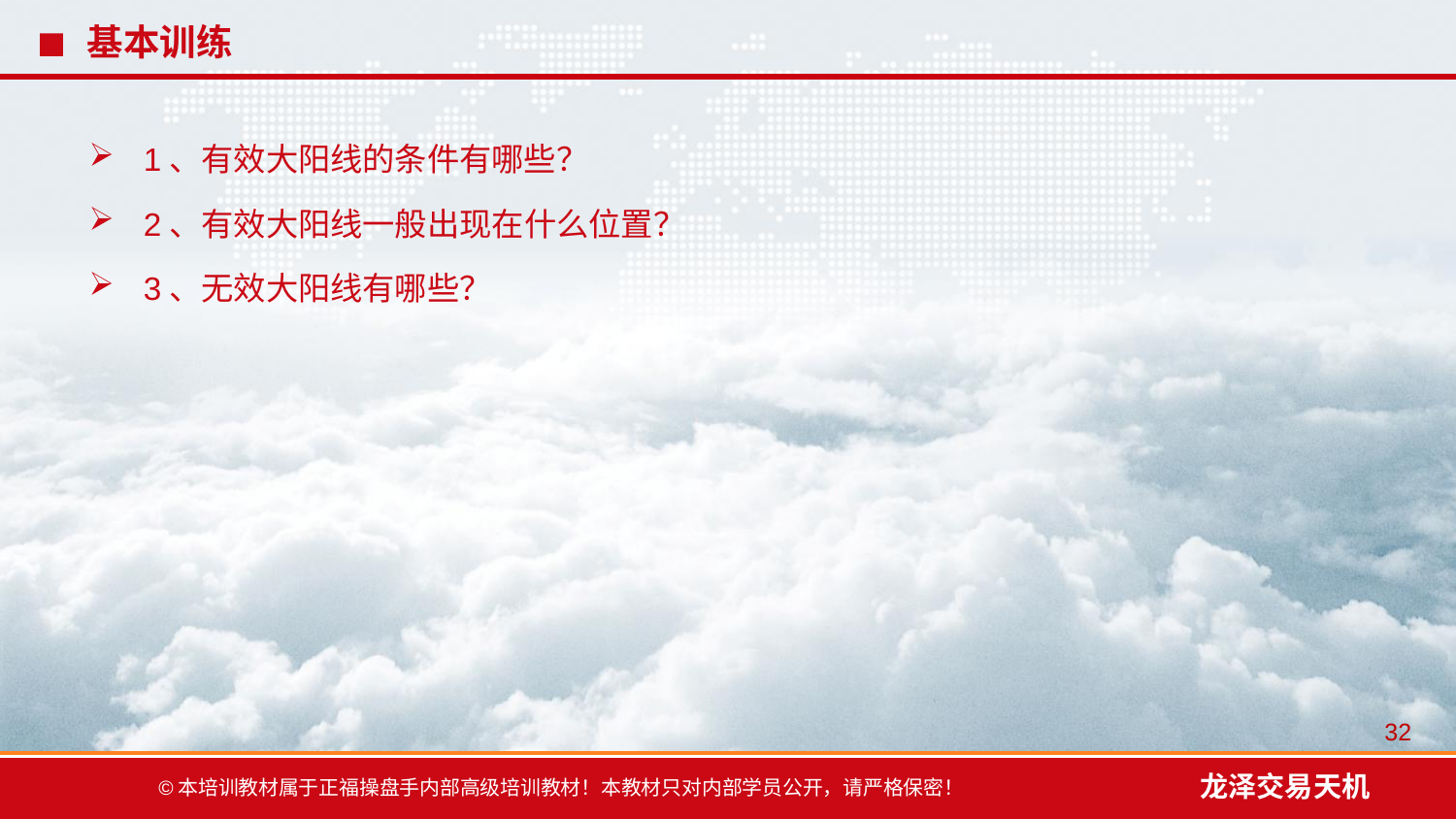

# 基本训练
1、有效大阳线的条件有哪些？
2、有效大阳线一般出现在什么位置？
3、无效大阳线有哪些？